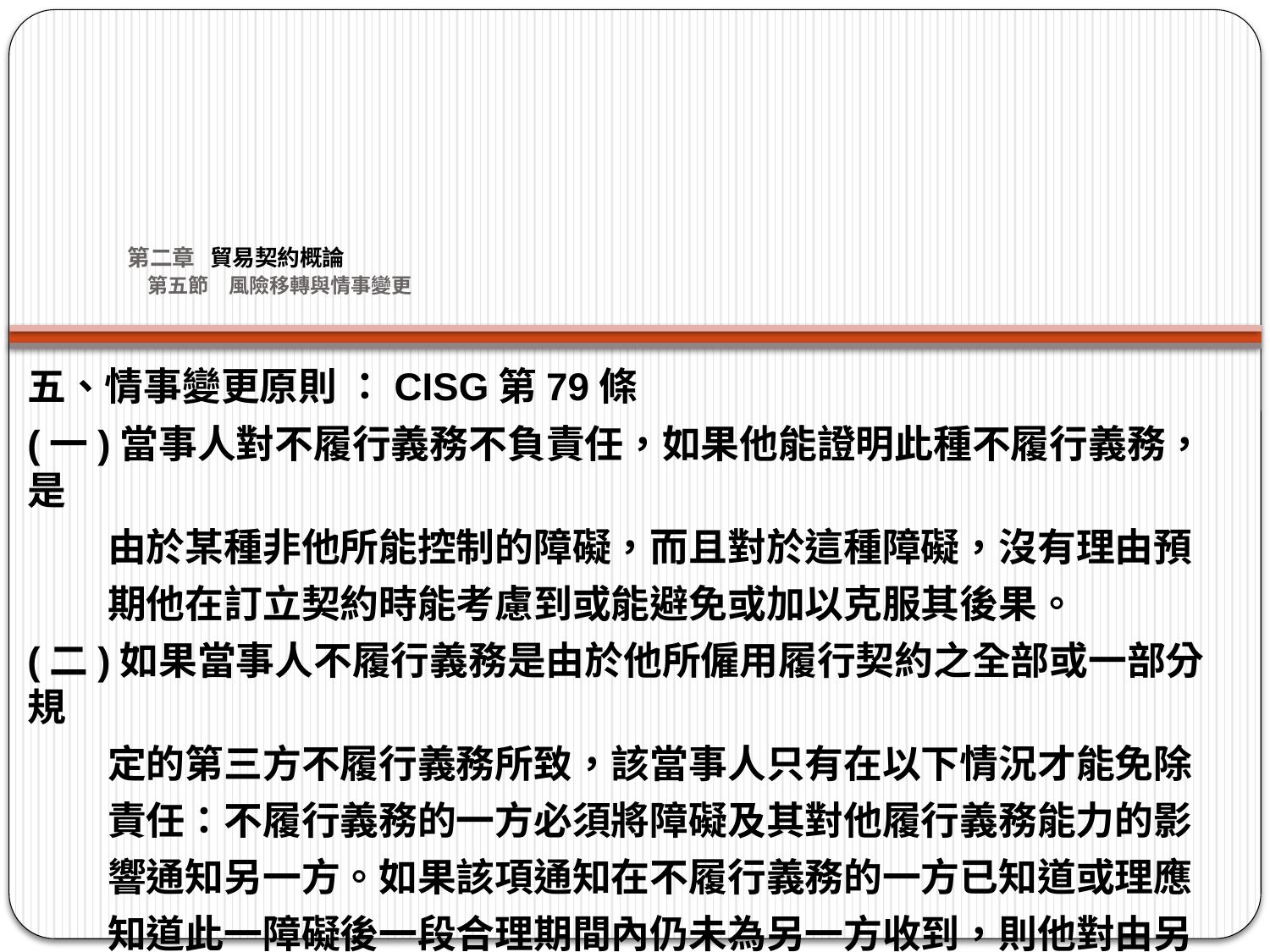

# 第二章   貿易契約概論 第五節　風險移轉與情事變更
五、情事變更原則 ：CISG第79條
(一)當事人對不履行義務不負責任，如果他能證明此種不履行義務，是
        由於某種非他所能控制的障礙，而且對於這種障礙，沒有理由預
        期他在訂立契約時能考慮到或能避免或加以克服其後果。
(二)如果當事人不履行義務是由於他所僱用履行契約之全部或一部分規
        定的第三方不履行義務所致，該當事人只有在以下情況才能免除
        責任：不履行義務的一方必須將障礙及其對他履行義務能力的影
        響通知另一方。如果該項通知在不履行義務的一方已知道或理應
        知道此一障礙後一段合理期間內仍未為另一方收到，則他對由另
        一方未收到通知而造成的損害應負賠償責任。」